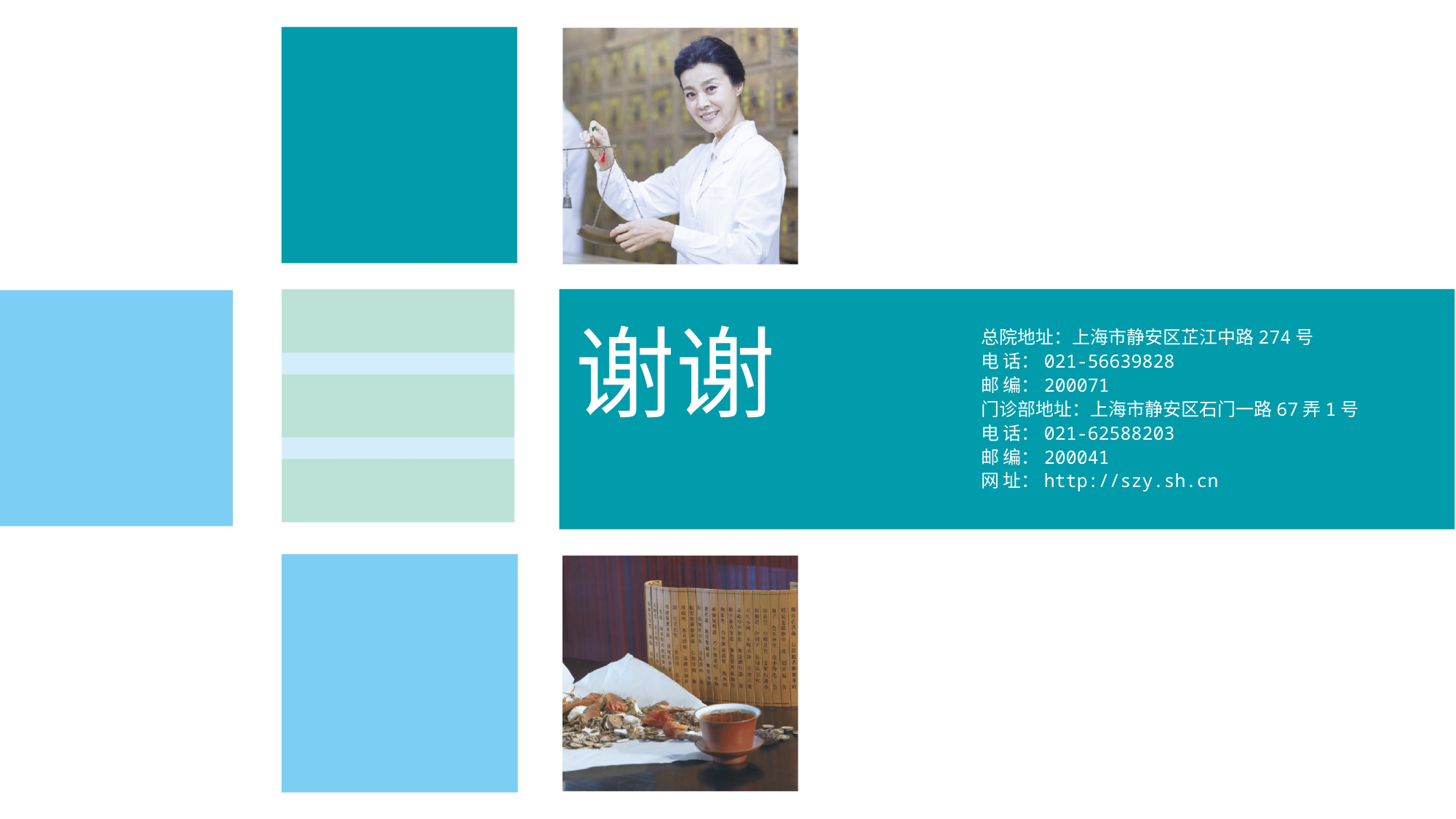

# 总院地址：上海市静安区芷江中路274号 电 话：021-56639828 邮 编：200071 门诊部地址：上海市静安区石门一路67弄1号 电 话：021-62588203 邮 编：200041 网 址：http://szy.sh.cn
谢谢